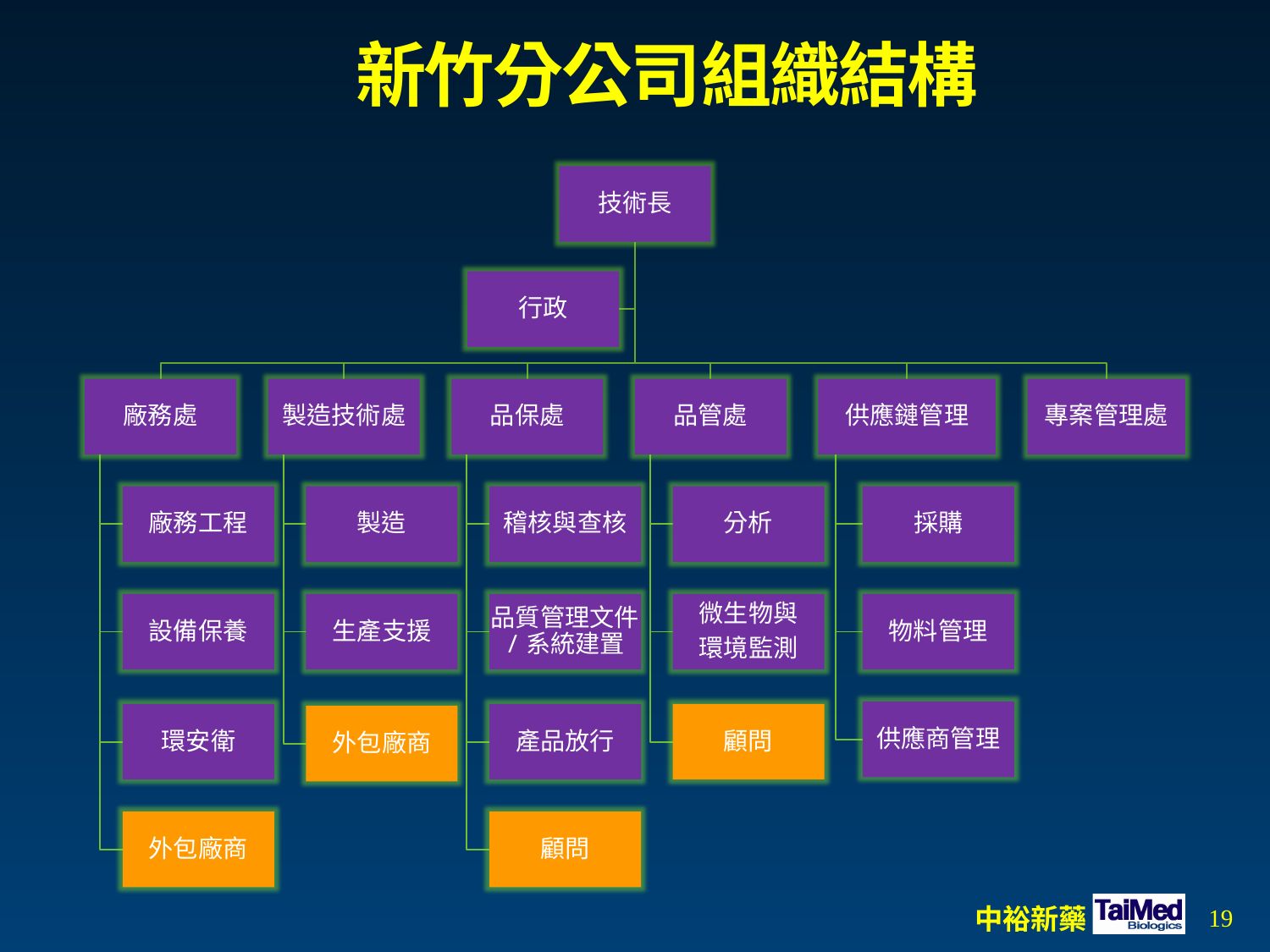

# 新竹分公司組織結構
技術長
廠務處
廠務工程
設備保養
環安衛
外包廠商
製造技術處
製造
生產支援
外包廠商
品保處
稽核與查核
品質管理文件/系統建置
產品放行
顧問
品管處
分析
微生物與
環境監測
顧問
供應鏈管理
採購
物料管理
供應商管理
專案管理處
行政
19